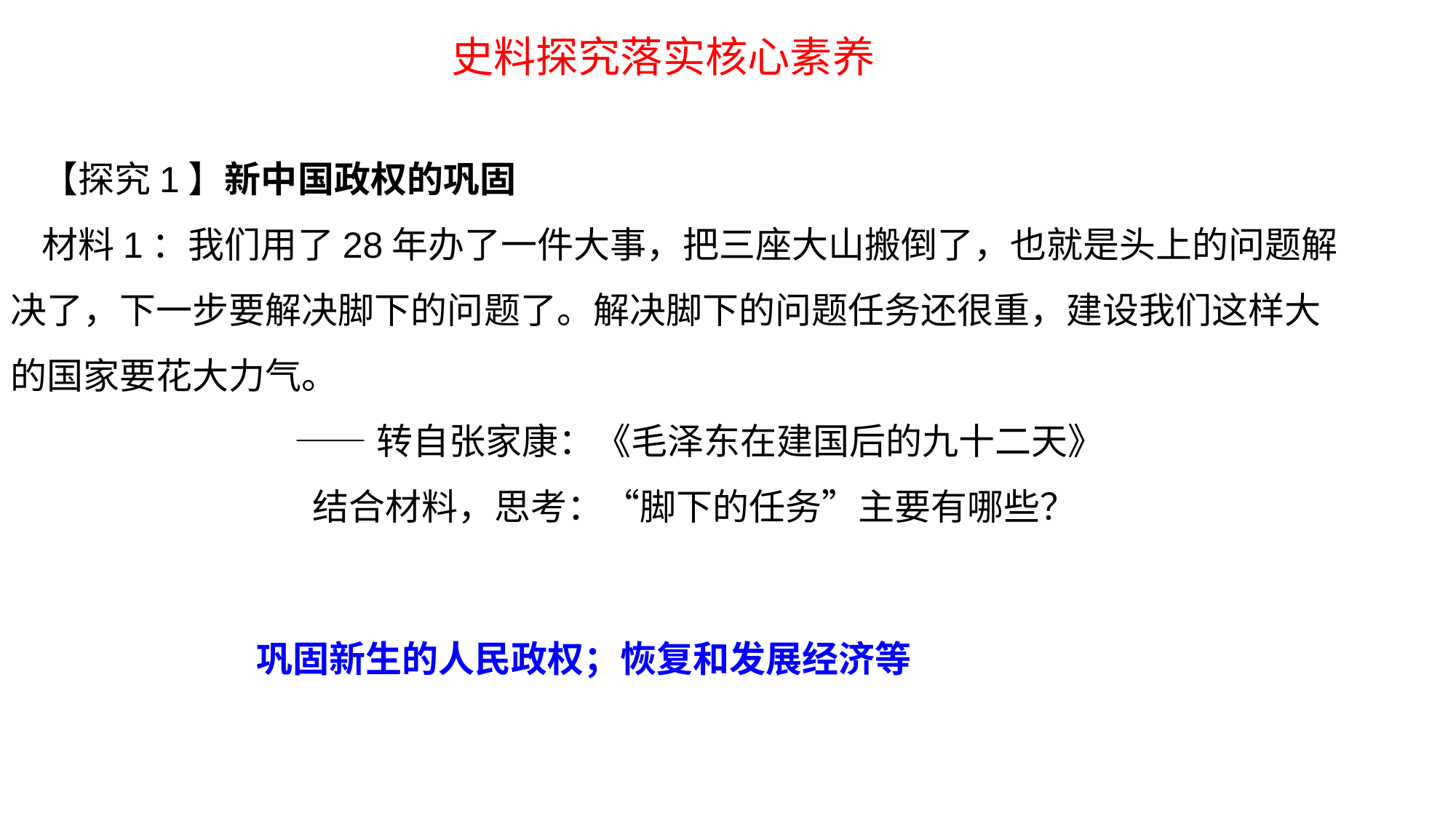

史料探究落实核心素养
【探究1】新中国政权的巩固
材料1：我们用了28年办了一件大事，把三座大山搬倒了，也就是头上的问题解决了，下一步要解决脚下的问题了。解决脚下的问题任务还很重，建设我们这样大的国家要花大力气。
                               ——转自张家康：《毛泽东在建国后的九十二天》
                                结合材料，思考：“脚下的任务”主要有哪些？
巩固新生的人民政权；恢复和发展经济等